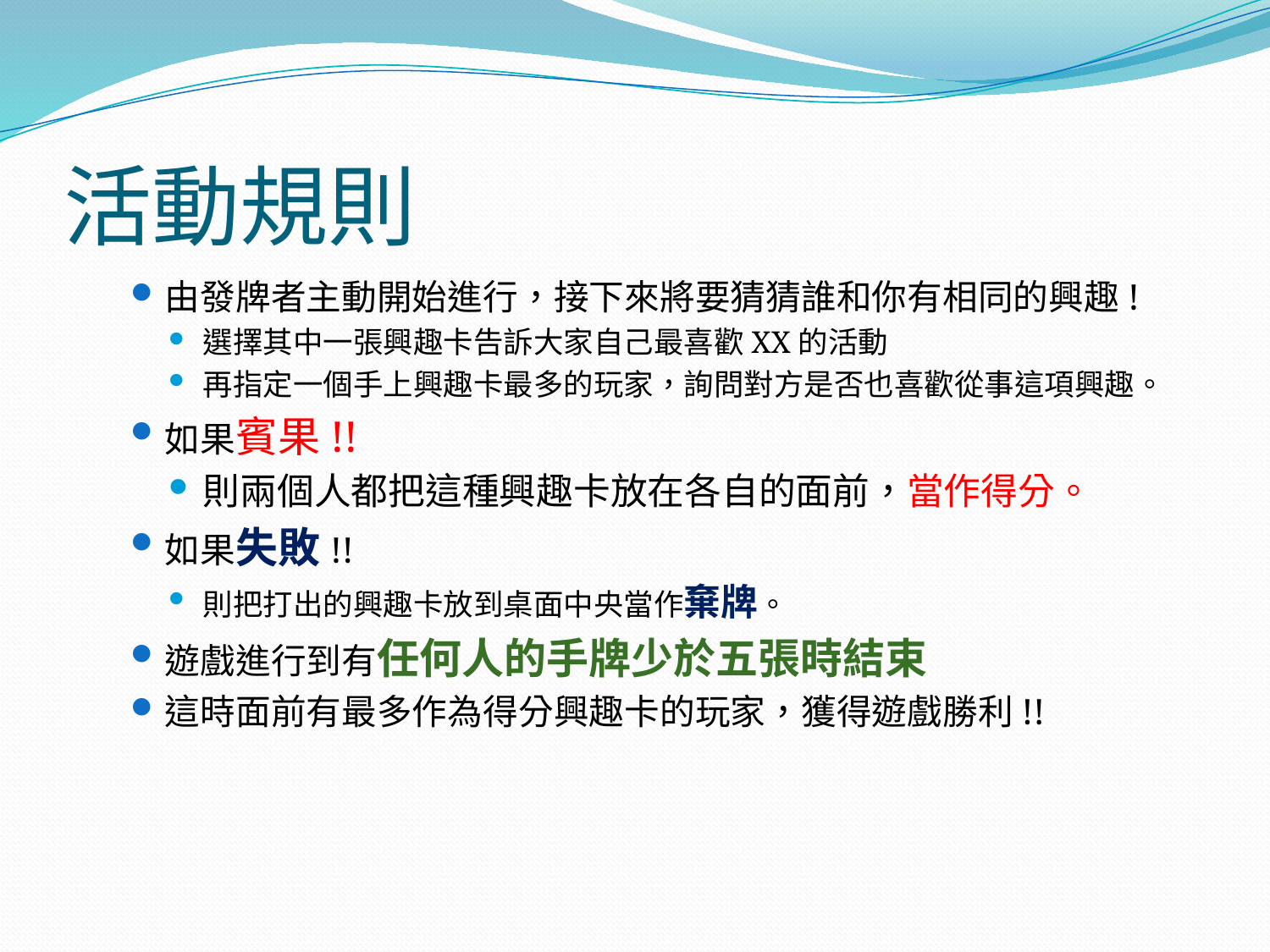

# 活動規則
由發牌者主動開始進行，接下來將要猜猜誰和你有相同的興趣!
選擇其中一張興趣卡告訴大家自己最喜歡XX的活動
再指定一個手上興趣卡最多的玩家，詢問對方是否也喜歡從事這項興趣。
如果賓果!!
則兩個人都把這種興趣卡放在各自的面前，當作得分。
如果失敗!!
則把打出的興趣卡放到桌面中央當作棄牌。
遊戲進行到有任何人的手牌少於五張時結束
這時面前有最多作為得分興趣卡的玩家，獲得遊戲勝利!!